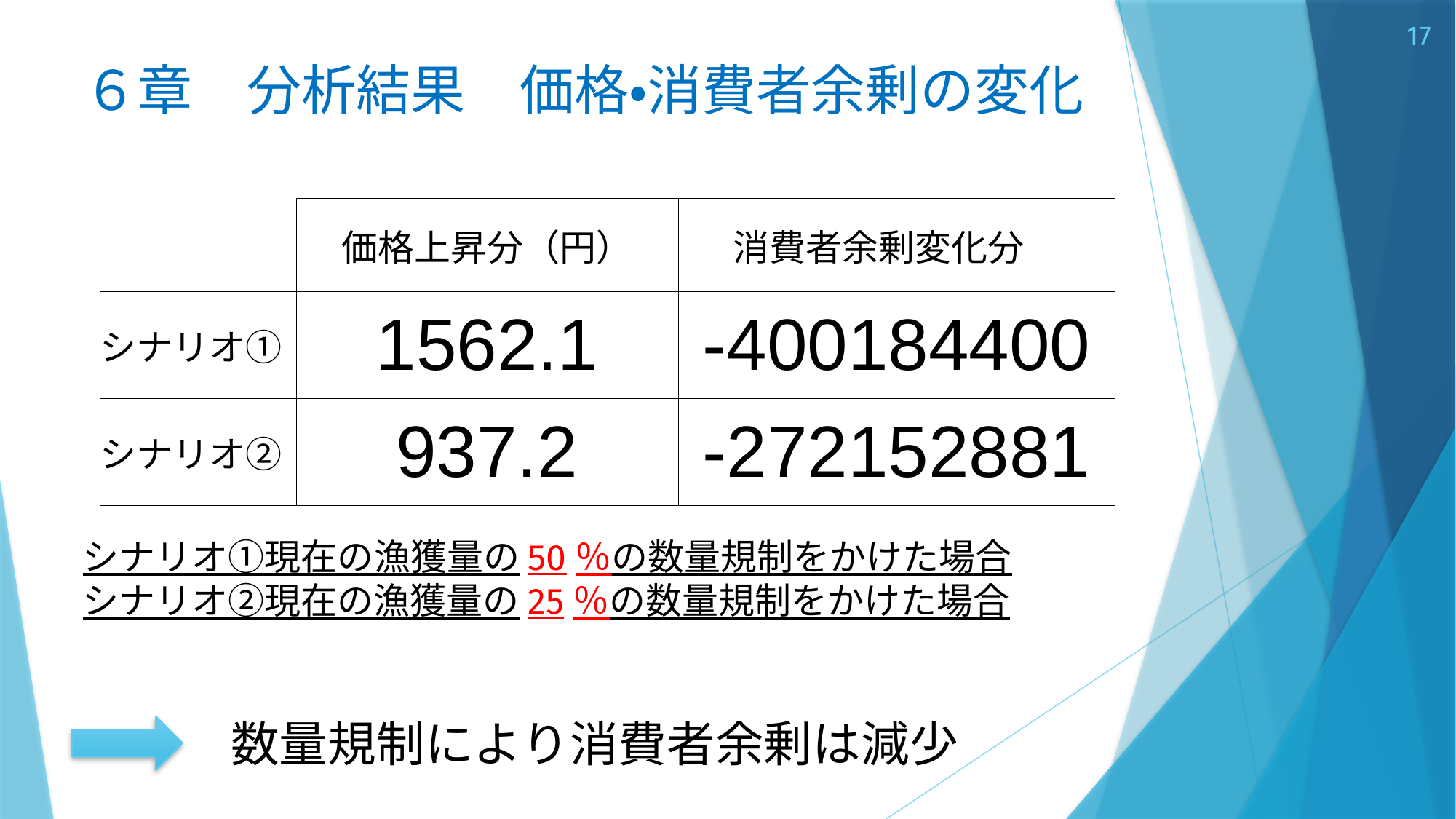

17
# ６章　分析結果　価格・消費者余剰の変化
|  | 価格上昇分（円） | 消費者余剰変化分 |
| --- | --- | --- |
| シナリオ① | 1562.1 | -400184400 |
| シナリオ② | 937.2 | -272152881 |
シナリオ①現在の漁獲量の50％の数量規制をかけた場合
シナリオ②現在の漁獲量の25％の数量規制をかけた場合
数量規制により消費者余剰は減少